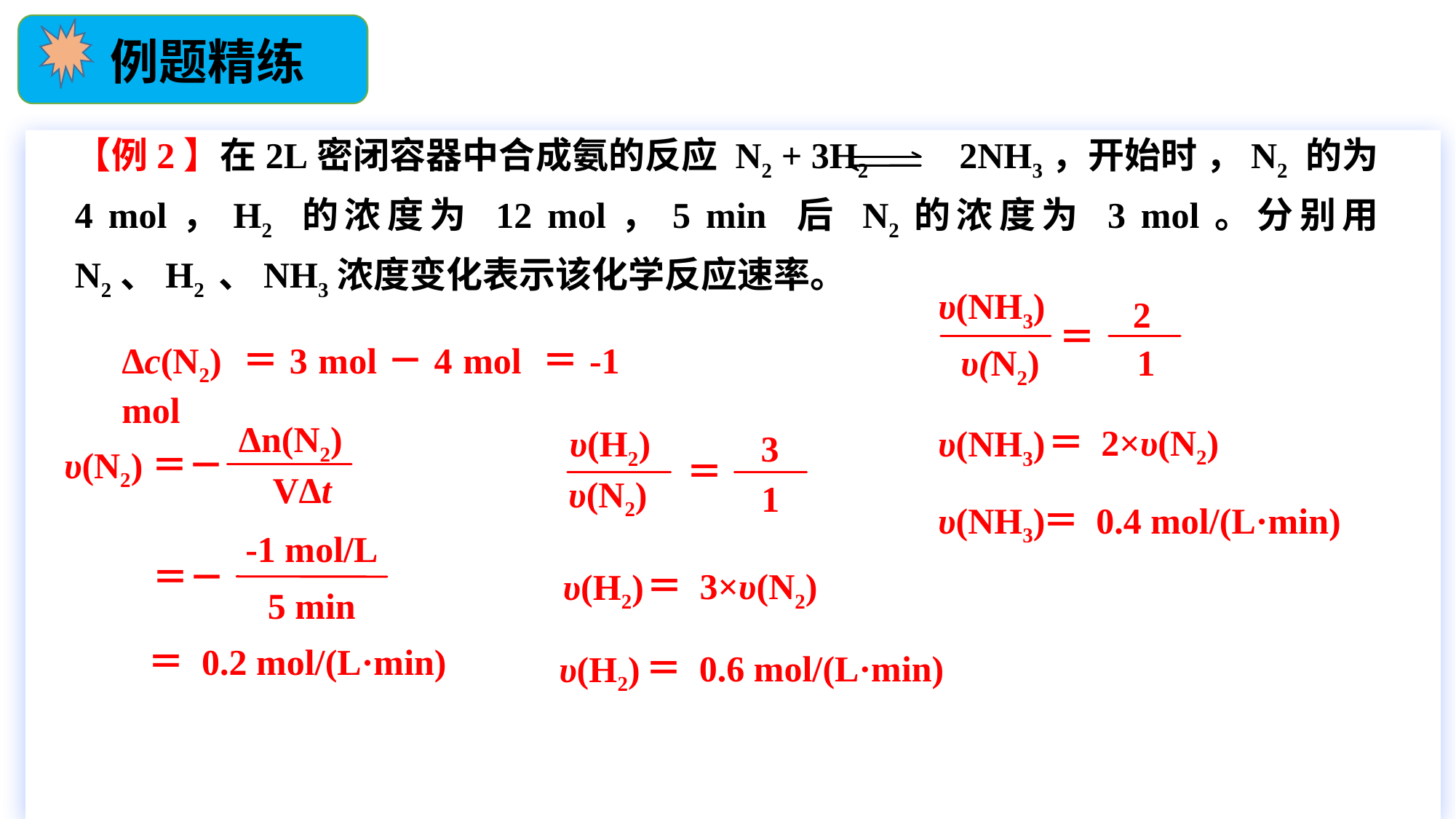

例题精练
【例2】在2L密闭容器中合成氨的反应 N2 + 3H2            2NH3，开始时 ，N2 的为 4 mol，H2 的浓度为 12 mol，5 min 后 N2的浓度为 3 mol。分别用 N2、H2 、NH3浓度变化表示该化学反应速率。

υ(NH3)
υ(N2)
2
1
＝
Δc(N2) ＝3 mol－4 mol ＝-1 mol
Δn(N2)
VΔt
 ＝ 2×υ(N2)
υ(NH3)
υ(H2)
υ(N2)
3
1
＝
υ(N2)＝－
＝ 0.4 mol/(L·min)
υ(NH3)
-1 mol/L
5 min
＝－

＝ 3×υ(N2)
υ(H2)
＝ 0.2 mol/(L·min)

＝ 0.6 mol/(L·min)
υ(H2)